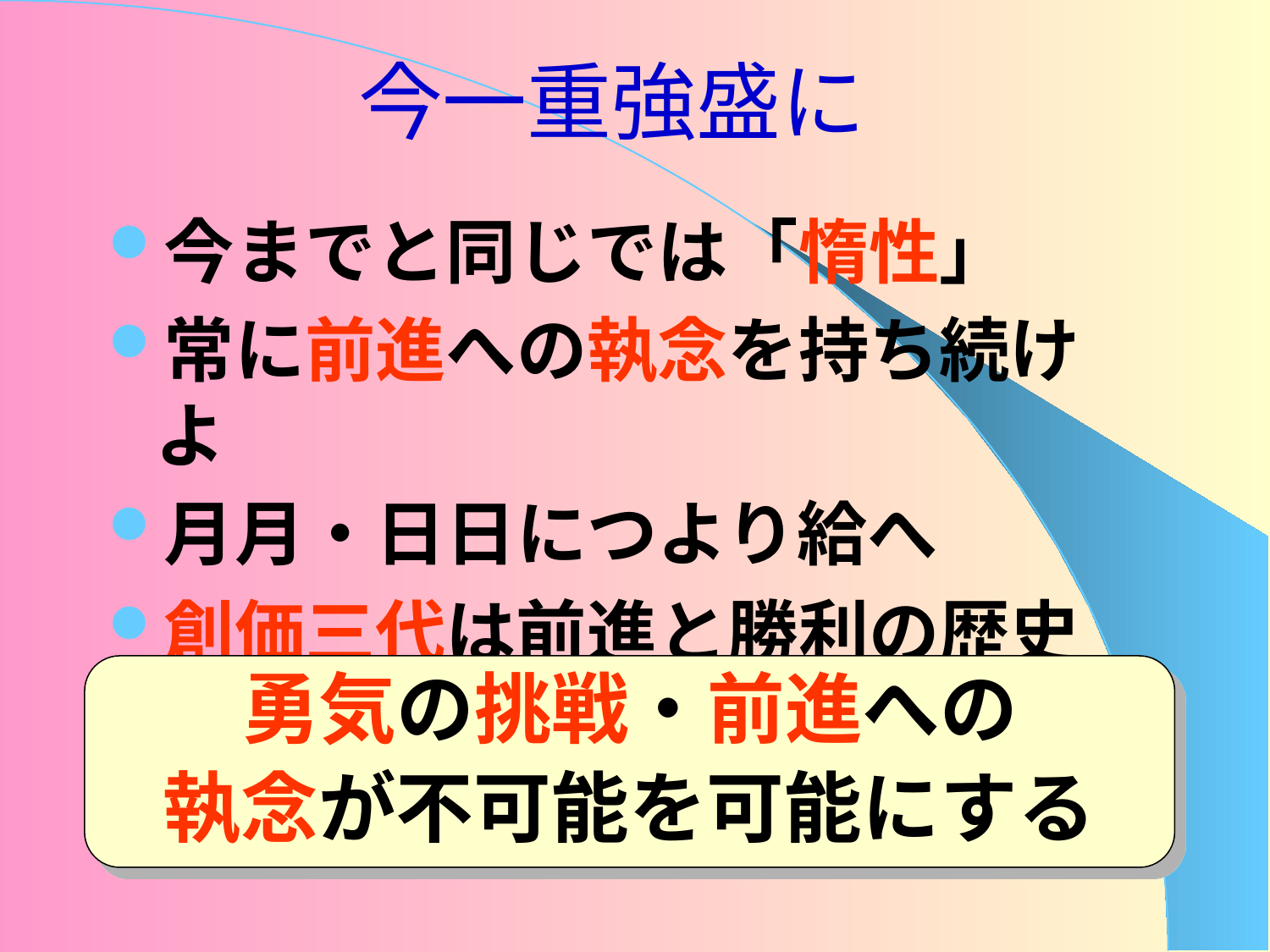

# 今一重強盛に
今までと同じでは「惰性」
常に前進への執念を持ち続けよ
月月・日日につより給へ
創価三代は前進と勝利の歴史
勇気の挑戦・前進への
執念が不可能を可能にする